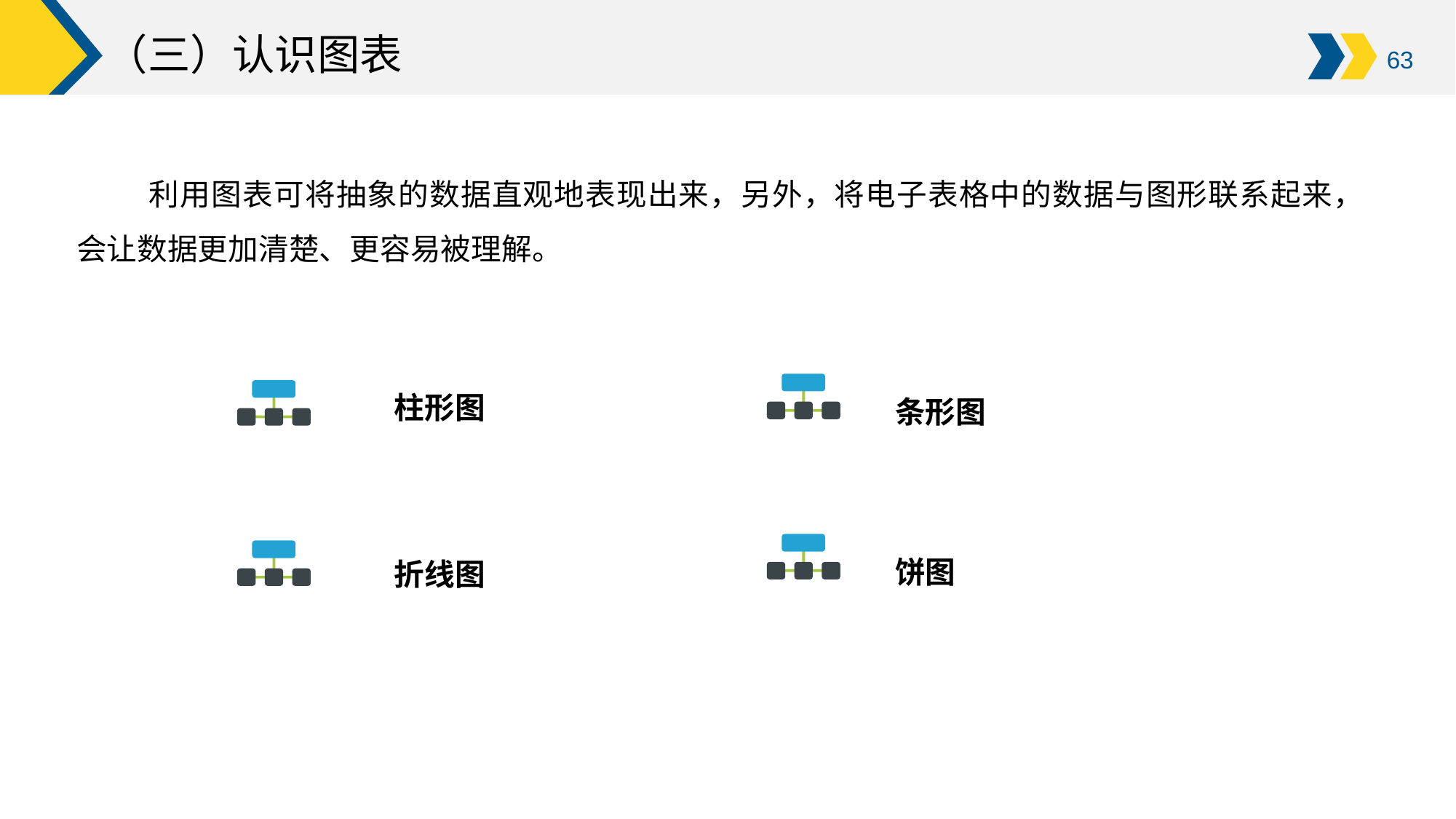

# （三）认识图表
利用图表可将抽象的数据直观地表现出来，另外，将电子表格中的数据与图形联系起来，会让数据更加清楚、更容易被理解。
柱形图
条形图

饼图
折线图